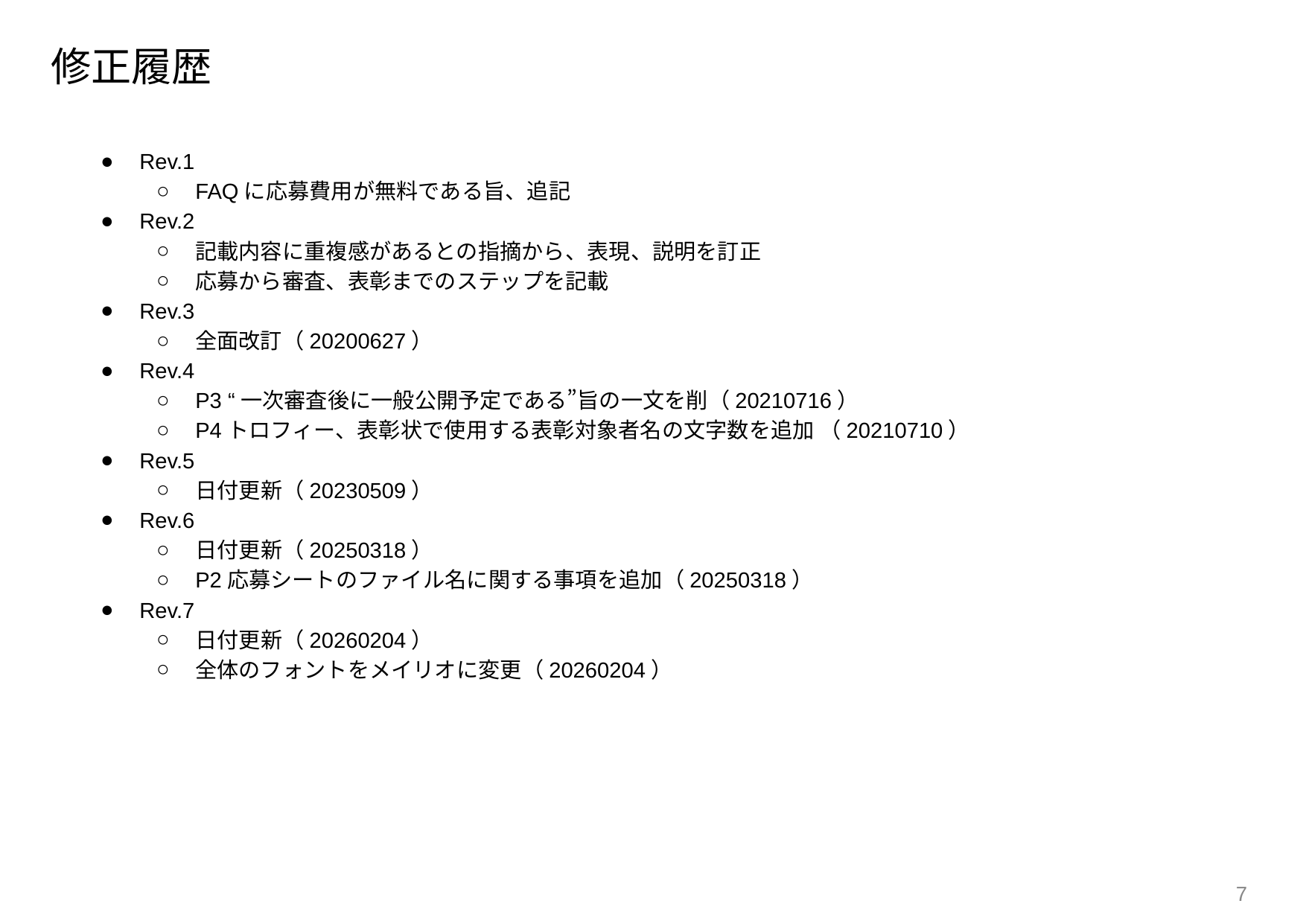

# 修正履歴

Rev.1
FAQに応募費用が無料である旨、追記
Rev.2
記載内容に重複感があるとの指摘から、表現、説明を訂正
応募から審査、表彰までのステップを記載
Rev.3
全面改訂（20200627）
Rev.4
P3 “一次審査後に一般公開予定である”旨の一文を削（20210716）
P4トロフィー、表彰状で使用する表彰対象者名の文字数を追加 （20210710）
Rev.5
日付更新（20230509）
Rev.6
日付更新（20250318）
P2応募シートのファイル名に関する事項を追加（20250318）
Rev.7
日付更新（20260204）
全体のフォントをメイリオに変更（20260204）

7